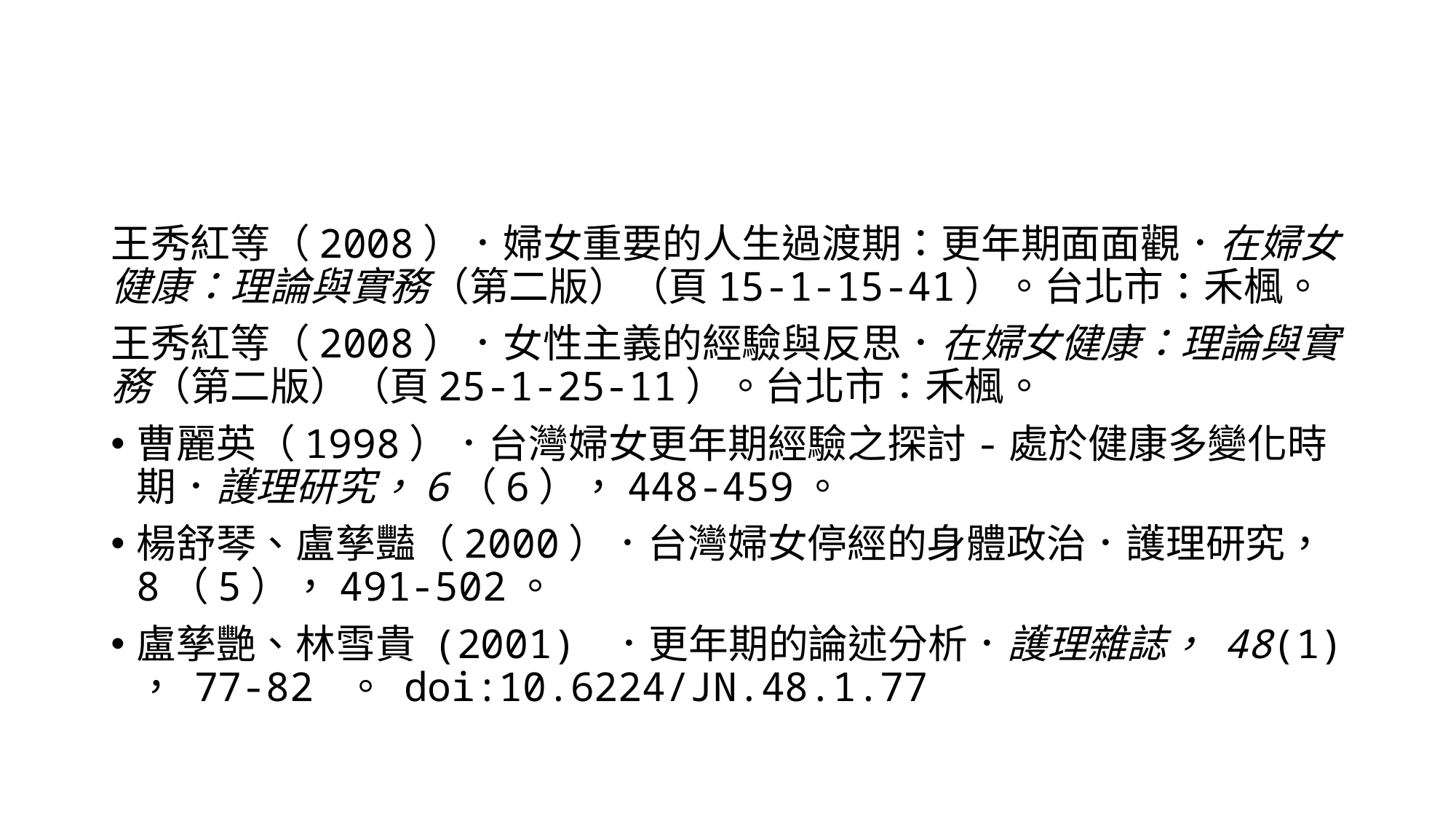

#
王秀紅等（2008）．婦女重要的人生過渡期：更年期面面觀．在婦女健康：理論與實務（第二版）（頁15-1-15-41）。台北市：禾楓。
王秀紅等（2008）．女性主義的經驗與反思．在婦女健康：理論與實務（第二版）（頁25-1-25-11）。台北市：禾楓。
曹麗英（1998）．台灣婦女更年期經驗之探討-處於健康多變化時期．護理研究，6（6），448-459。
楊舒琴、盧孳豔（2000）．台灣婦女停經的身體政治．護理研究，8（5），491-502。
盧孳艷、林雪貴 (2001) ．更年期的論述分析．護理雜誌， 48(1) ， 77-82 。 doi:10.6224/JN.48.1.77